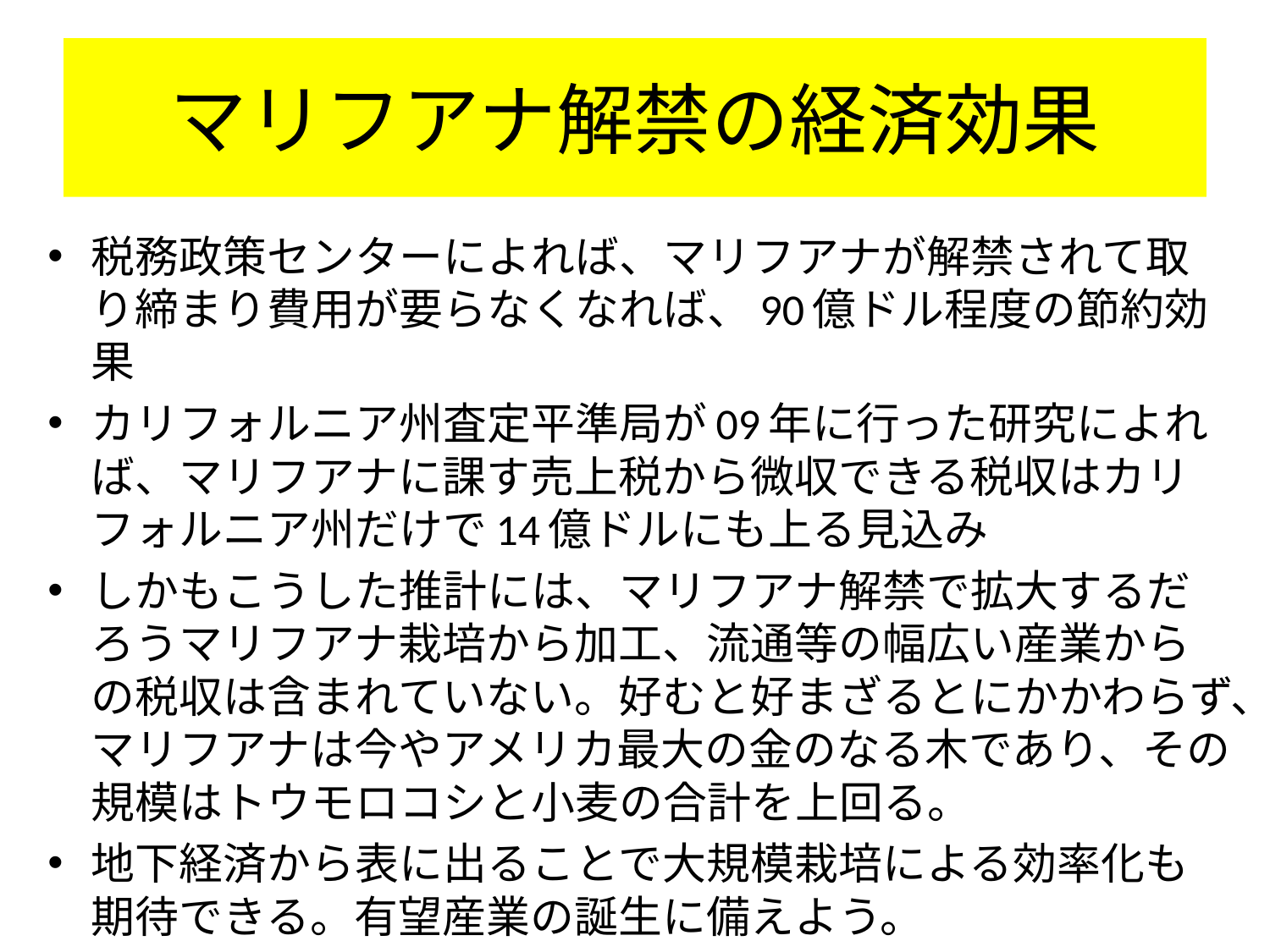

# マリフアナ解禁の経済効果
税務政策センターによれば、マリフアナが解禁されて取り締まり費用が要らなくなれば、90億ドル程度の節約効果
カリフォルニア州査定平準局が09年に行った研究によれば、マリフアナに課す売上税から微収できる税収はカリフォルニア州だけで14億ドルにも上る見込み
しかもこうした推計には、マリフアナ解禁で拡大するだろうマリフアナ栽培から加工、流通等の幅広い産業からの税収は含まれていない。好むと好まざるとにかかわらず、マリフアナは今やアメリカ最大の金のなる木であり、その規模はトウモロコシと小麦の合計を上回る。
地下経済から表に出ることで大規模栽培による効率化も期待できる。有望産業の誕生に備えよう。